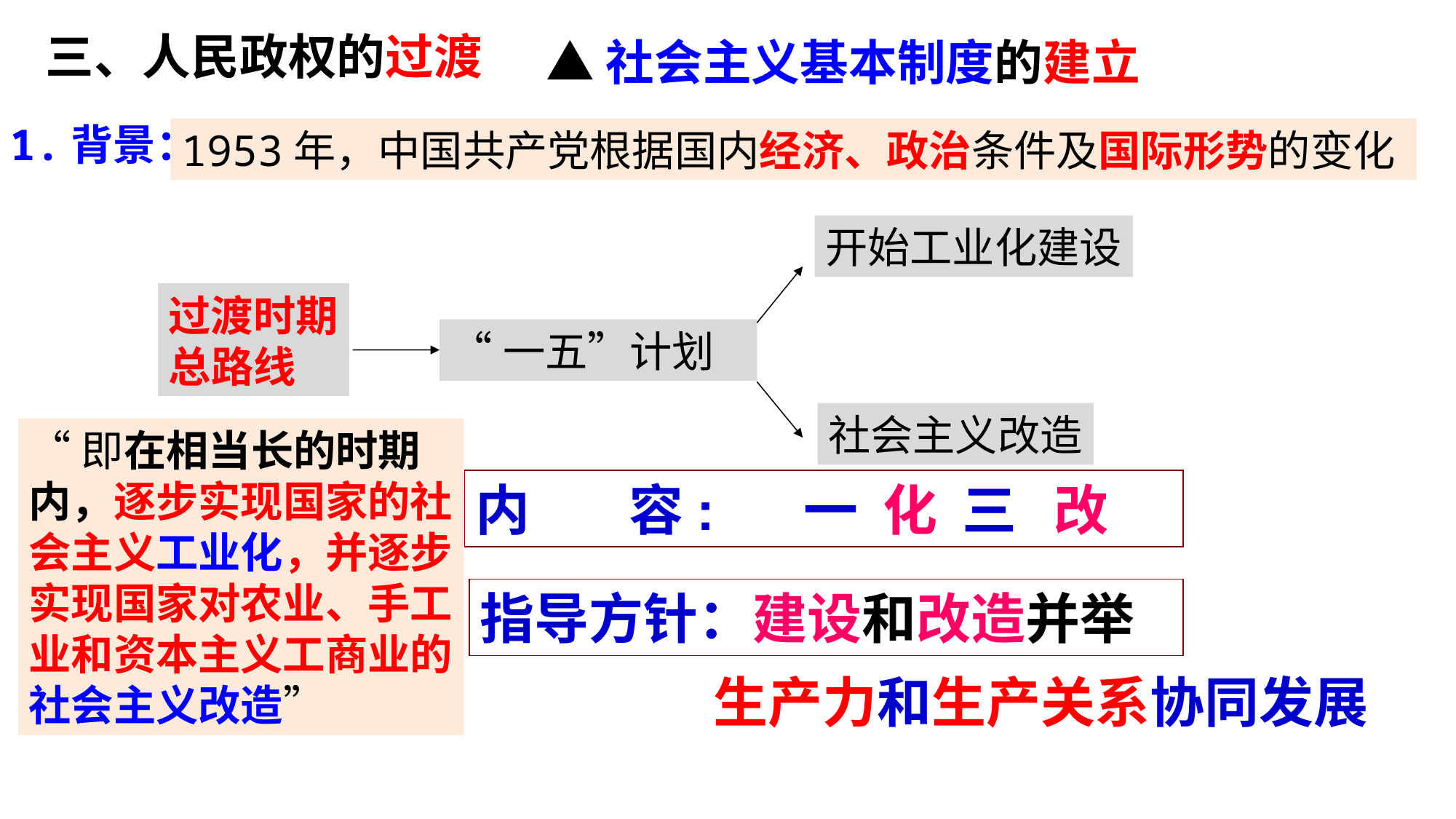

三、人民政权的过渡
▲社会主义基本制度的建立
1.背景：
1953年，中国共产党根据国内经济、政治条件及国际形势的变化
开始工业化建设

过渡时期
总路线
“一五”计划

社会主义改造
“即在相当长的时期内，逐步实现国家的社会主义工业化，并逐步实现国家对农业、手工业和资本主义工商业的社会主义改造”
内        容:     一  化  三   改
指导方针：建设和改造并举
生产力和生产关系协同发展